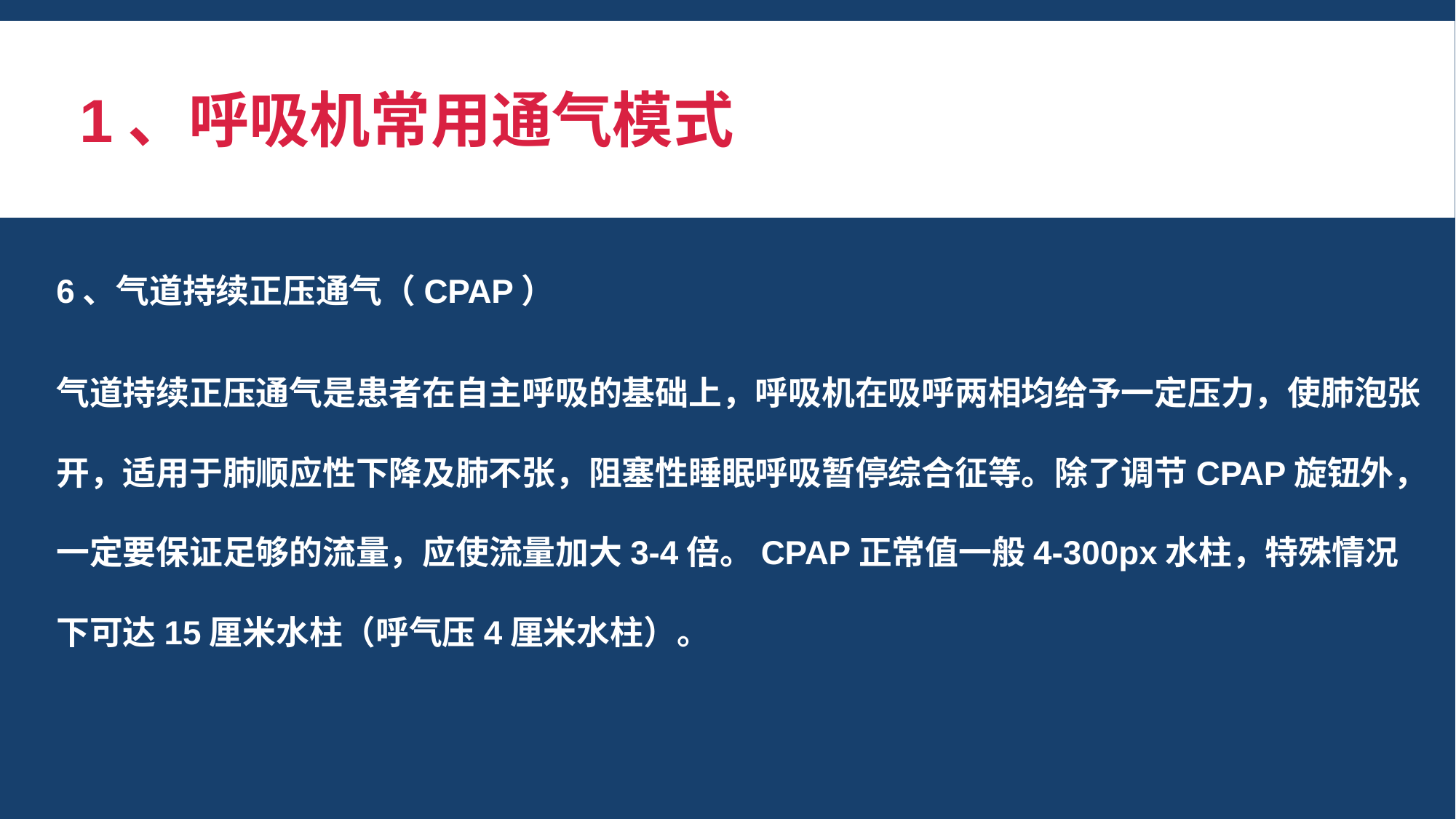

# 1、呼吸机常用通气模式
6、气道持续正压通气（CPAP）
气道持续正压通气是患者在自主呼吸的基础上，呼吸机在吸呼两相均给予一定压力，使肺泡张开，适用于肺顺应性下降及肺不张，阻塞性睡眠呼吸暂停综合征等。除了调节CPAP旋钮外，一定要保证足够的流量，应使流量加大3-4倍。CPAP正常值一般4-300px水柱，特殊情况下可达15厘米水柱（呼气压4厘米水柱）。